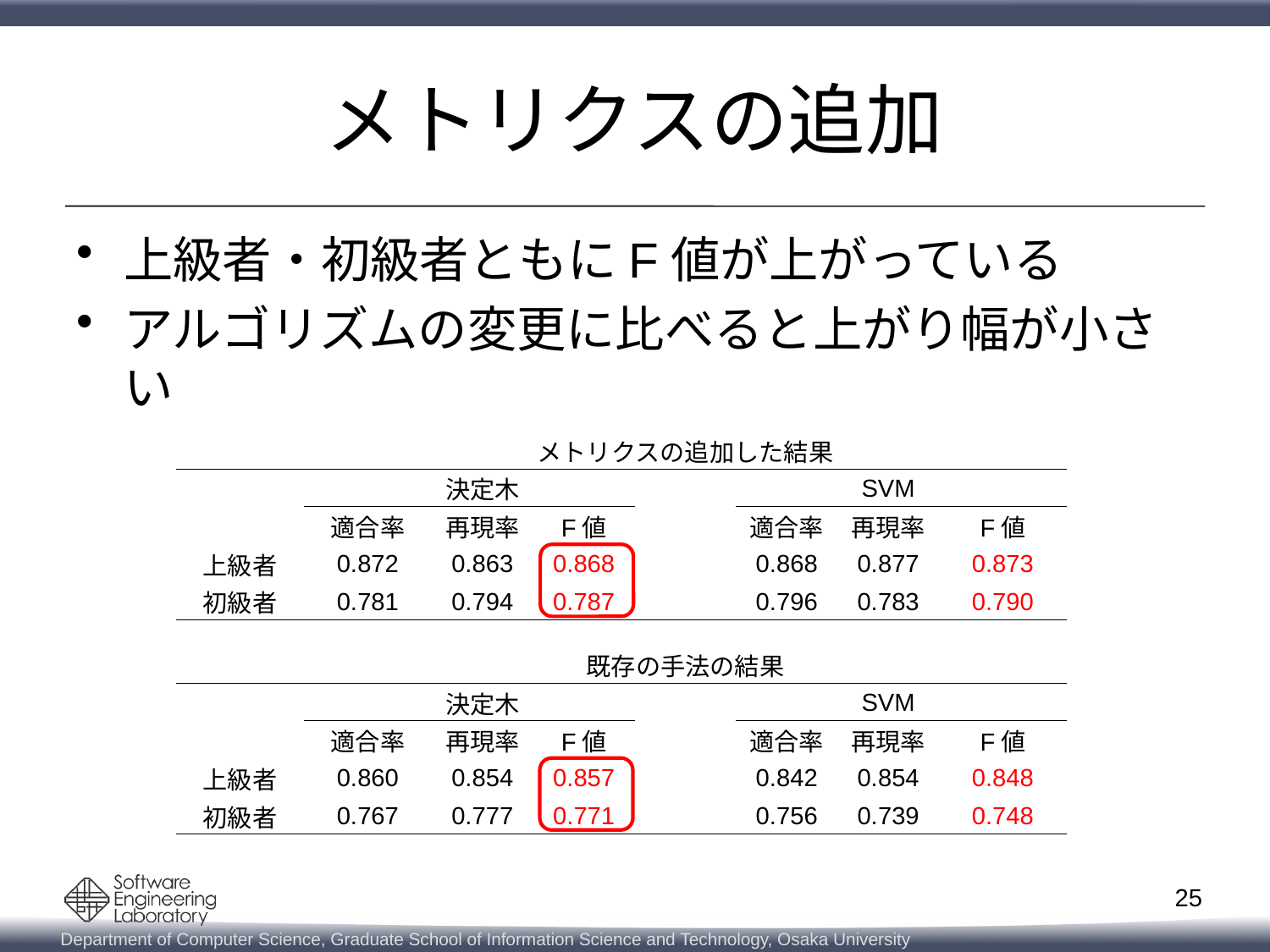

# メトリクスの追加
上級者・初級者ともにF値が上がっている
アルゴリズムの変更に比べると上がり幅が小さい
|  |  | メトリクスの追加した結果 |  |  |  |  |  |
| --- | --- | --- | --- | --- | --- | --- | --- |
|  |  | 決定木 |  |  |  | SVM |  |
|  | 適合率 | 再現率 | F値 |  | 適合率 | 再現率 | F値 |
| 上級者 | 0.872 | 0.863 | 0.868 |  | 0.868 | 0.877 | 0.873 |
| 初級者 | 0.781 | 0.794 | 0.787 |  | 0.796 | 0.783 | 0.790 |

|  |  | 既存の手法の結果 |  |  |  |  |  |
| --- | --- | --- | --- | --- | --- | --- | --- |
|  |  | 決定木 |  |  |  | SVM |  |
|  | 適合率 | 再現率 | F値 |  | 適合率 | 再現率 | F値 |
| 上級者 | 0.860 | 0.854 | 0.857 |  | 0.842 | 0.854 | 0.848 |
| 初級者 | 0.767 | 0.777 | 0.771 |  | 0.756 | 0.739 | 0.748 |

25